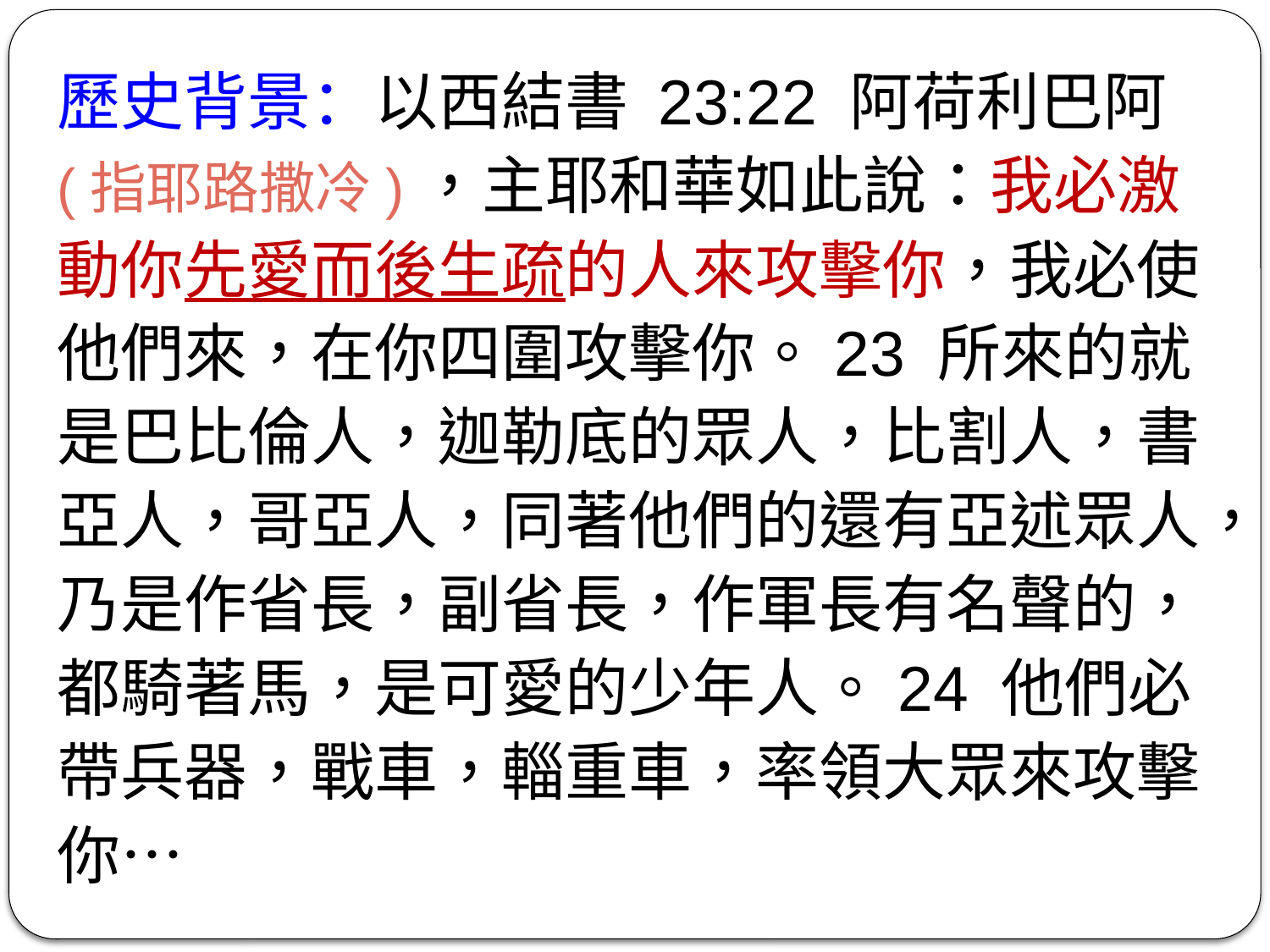

歷史背景：以西結書 23:22 阿荷利巴阿(指耶路撒冷)，主耶和華如此說：我必激動你先愛而後生疏的人來攻擊你，我必使他們來，在你四圍攻擊你。23 所來的就是巴比倫人，迦勒底的眾人，比割人，書亞人，哥亞人，同著他們的還有亞述眾人，乃是作省長，副省長，作軍長有名聲的，都騎著馬，是可愛的少年人。24 他們必帶兵器，戰車，輜重車，率領大眾來攻擊你…